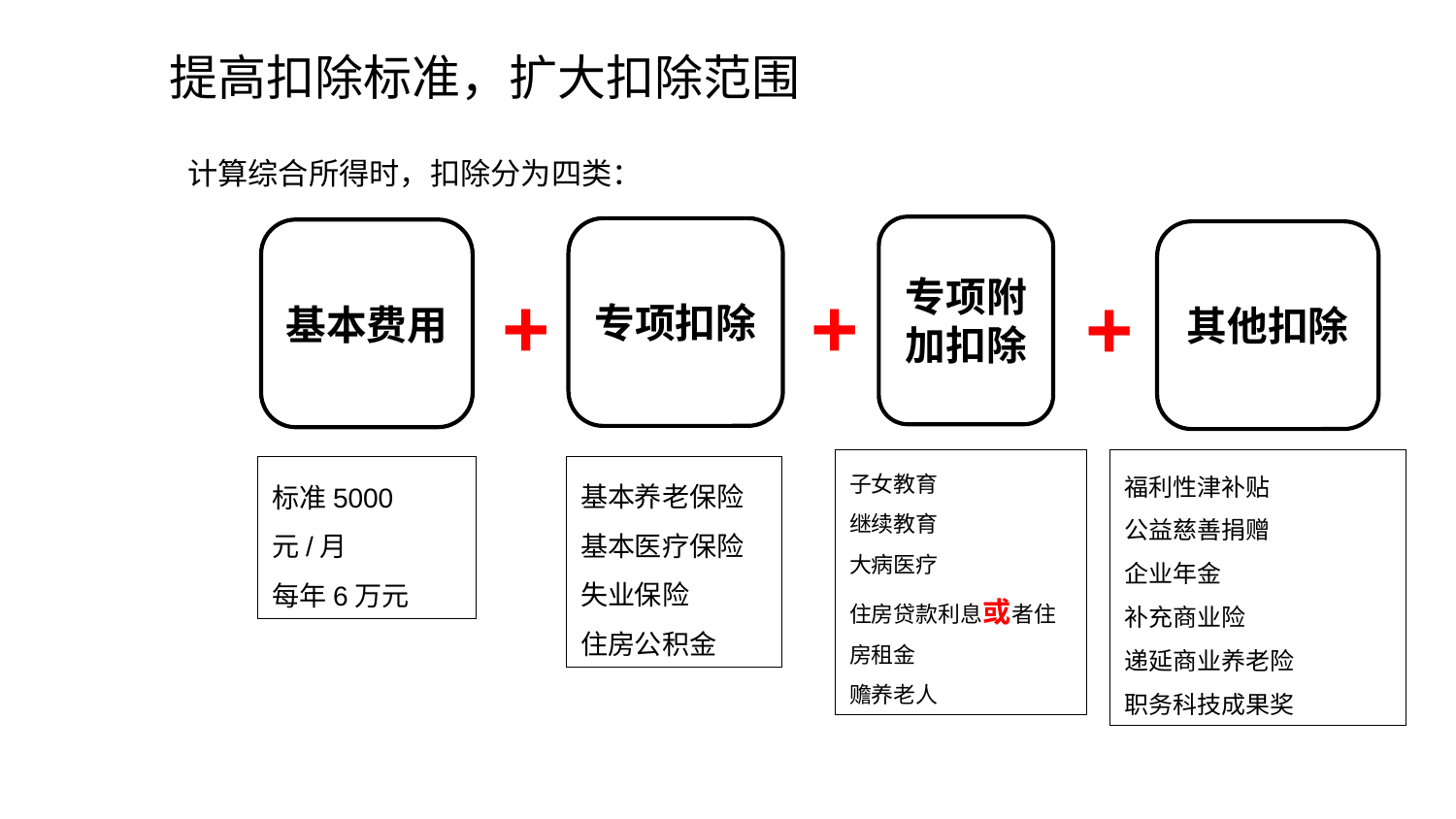

# 提高扣除标准，扩大扣除范围
计算综合所得时，扣除分为四类：
专项附加扣除
专项扣除
基本费用
其他扣除
+
+
+
福利性津补贴
公益慈善捐赠
企业年金
补充商业险
递延商业养老险
职务科技成果奖
子女教育
继续教育
大病医疗
住房贷款利息或者住房租金
赡养老人
基本养老保险
基本医疗保险
失业保险
住房公积金
标准5000元/月
每年6万元